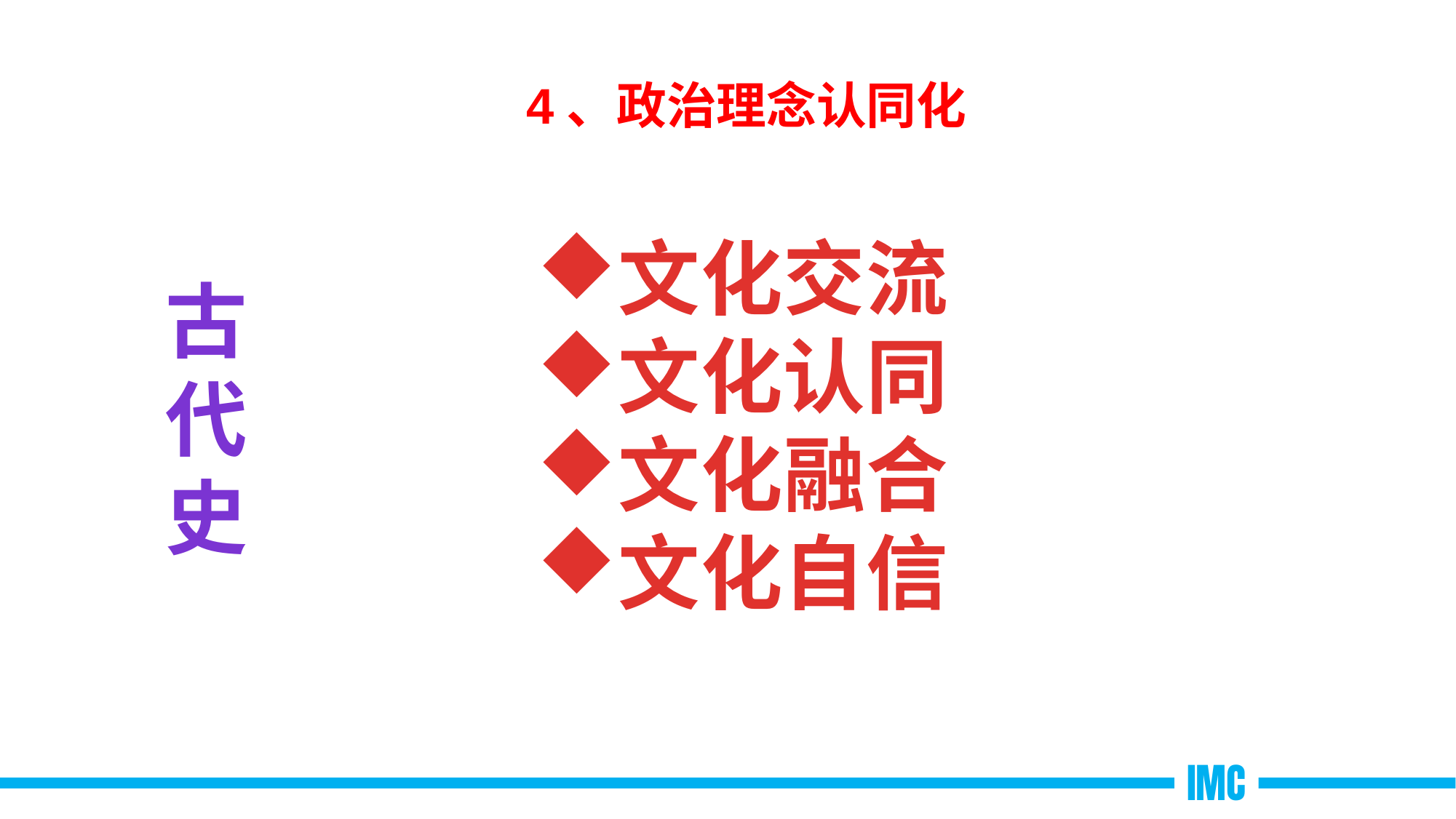

4、政治理念认同化
文化交流
文化认同
文化融合
文化自信
古
代
史